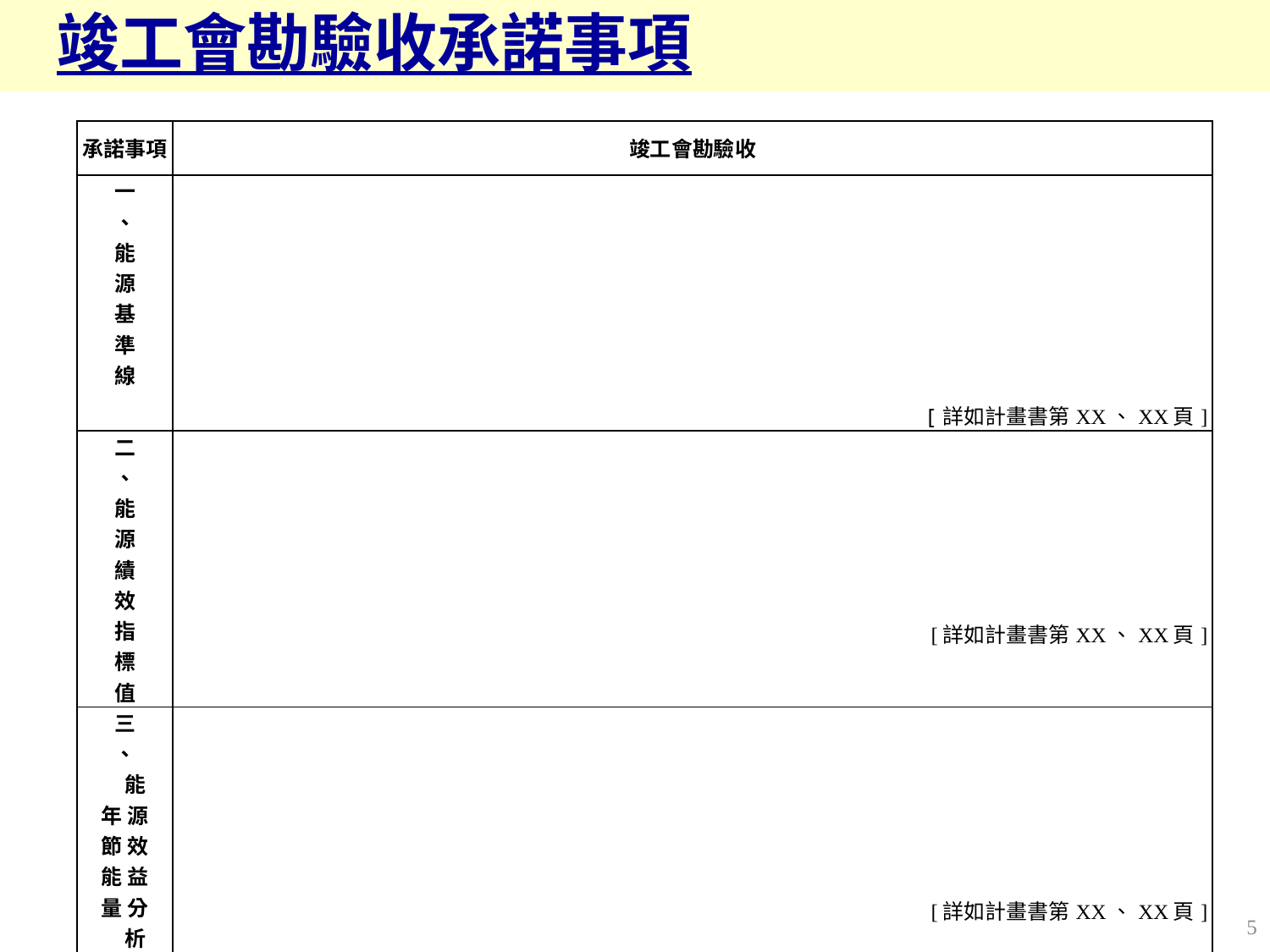

# 竣工會勘驗收承諾事項
| 承諾事項 | 竣工會勘驗收 |
| --- | --- |
| 一 、 能 源 基 準 線 | [詳如計畫書第XX、XX頁] |
| 二 、 能 源 績 效 指 標 值 | [詳如計畫書第XX、XX頁] |
| 三 、 能 年 源 節 效 能 益 量 分 析 | [詳如計畫書第XX、XX頁] |
5